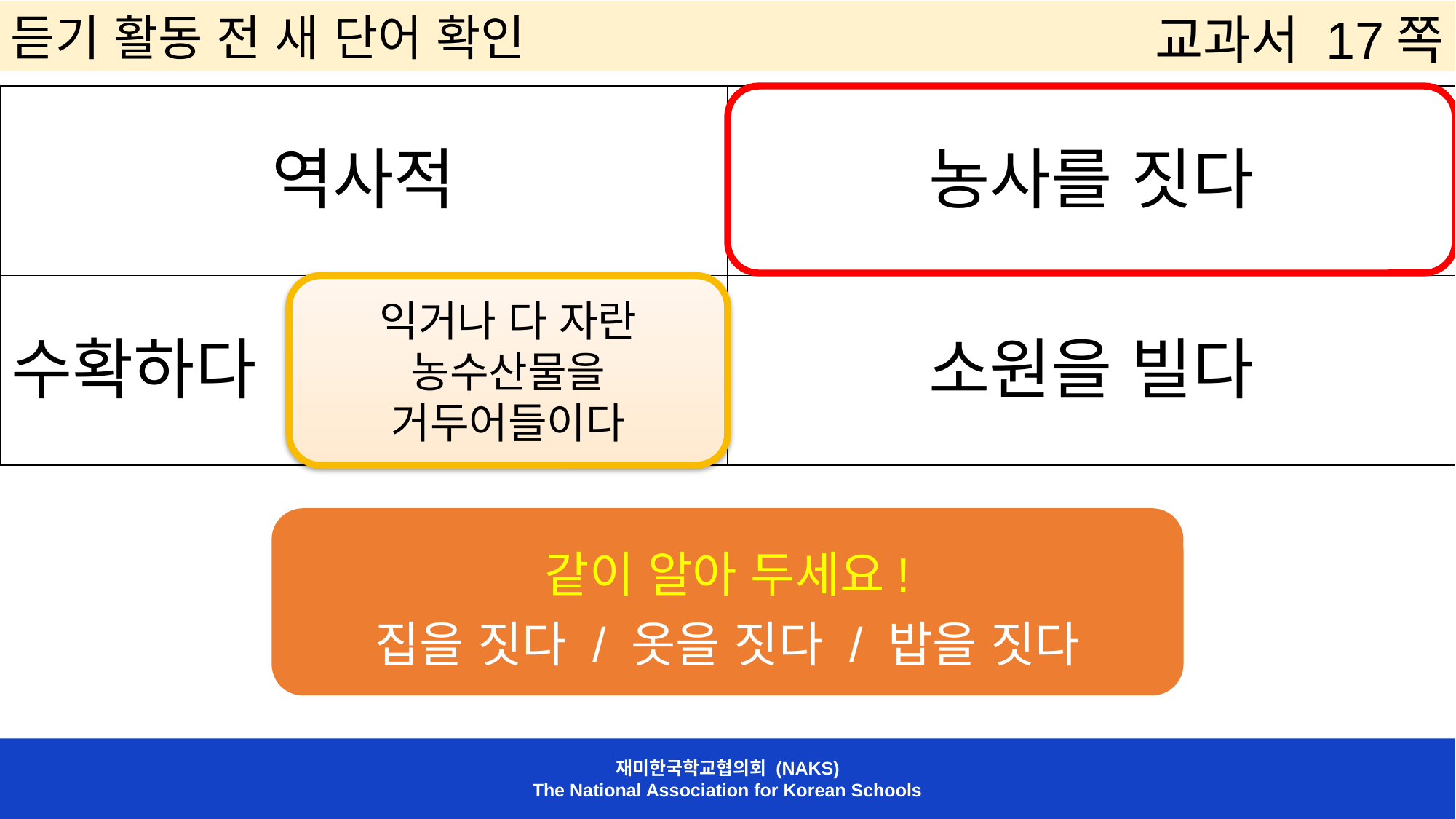

듣기 활동 전 새 단어 확인
교과서 17쪽
| 역사적 | 농사를 짓다 |
| --- | --- |
| 수확하다 | 소원을 빌다 |

익거나 다 자란 농수산물을 거두어들이다

같이 알아 두세요!
집을 짓다 / 옷을 짓다 / 밥을 짓다

재미한국학교협의회 (NAKS)
The National Association for Korean Schools